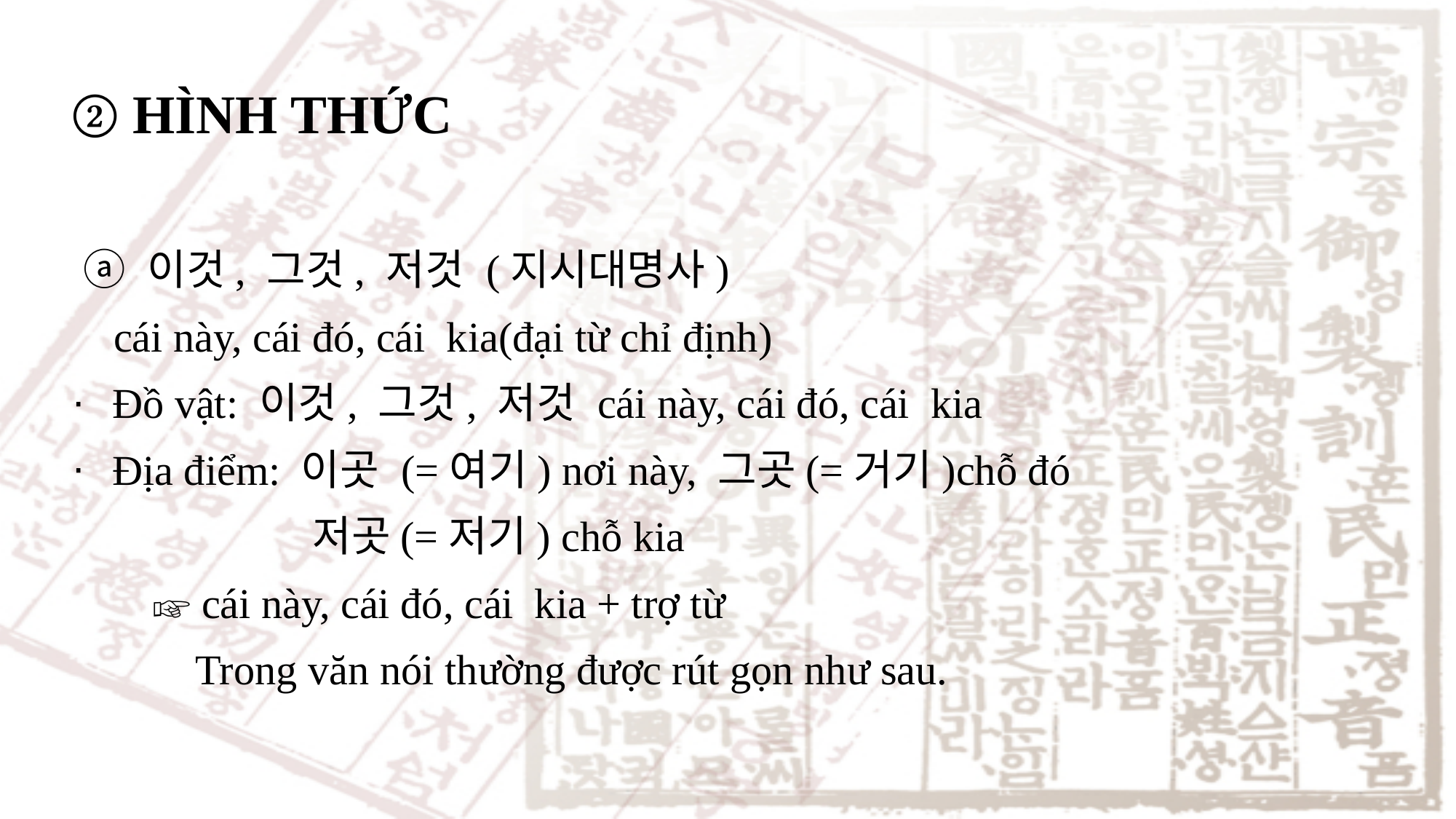

② HÌNH THỨC

 ⓐ 이것, 그것, 저것 (지시대명사)
    cái này, cái đó, cái  kia(đại từ chỉ định)
Đồ vật: 이것, 그것, 저것 cái này, cái đó, cái  kia
Địa điểm: 이곳 (=여기) nơi này, 그곳(=거기)chỗ đó
        저곳(=저기) chỗ kia
☞ cái này, cái đó, cái  kia + trợ từ
    Trong văn nói thường được rút gọn như sau.